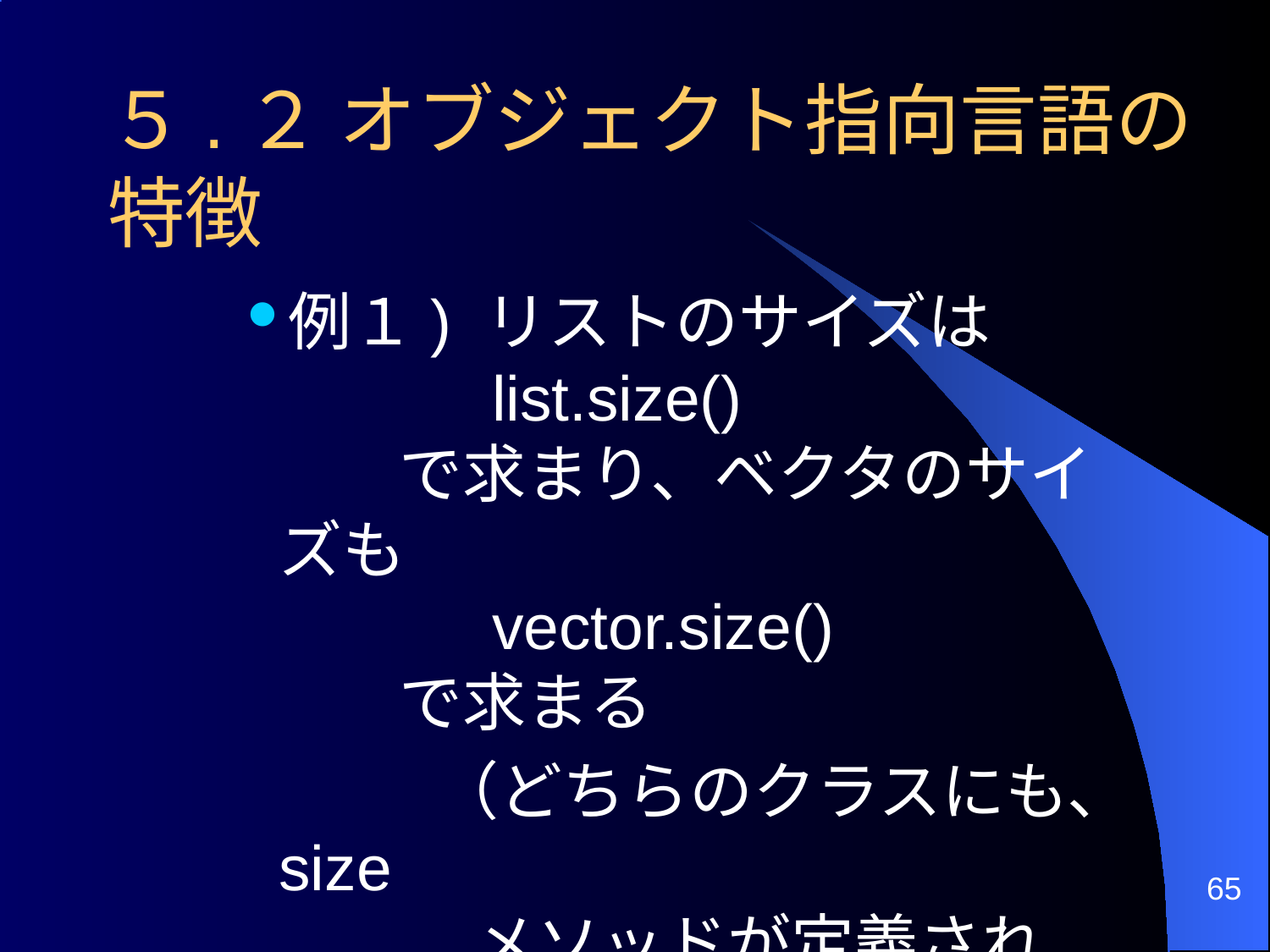

# ５.２ オブジェクト指向言語の特徴
例１) リストのサイズは
	     list.size()
      で求まり、ベクタのサイズも
	     vector.size()
      で求まる
		 （どちらのクラスにも、size
	   メソッドが定義される）
65